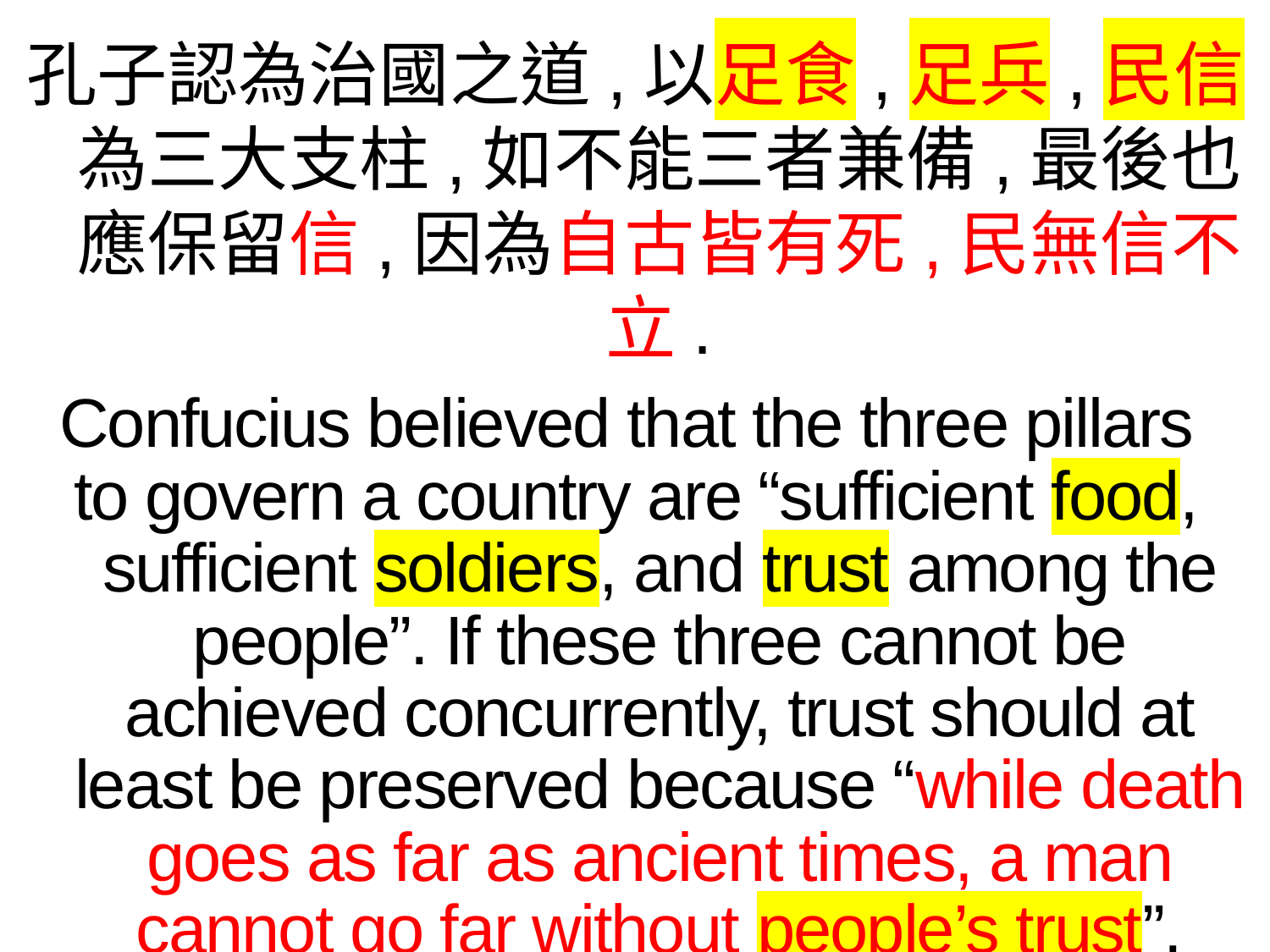

孔子認為治國之道,以足食,足兵,民信為三大支柱,如不能三者兼備,最後也應保留信,因為自古皆有死,民無信不立.
Confucius believed that the three pillars
to govern a country are “sufficient food, sufficient soldiers, and trust among the people”. If these three cannot be achieved concurrently, trust should at least be preserved because “while death goes as far as ancient times, a man cannot go far without people’s trust”.